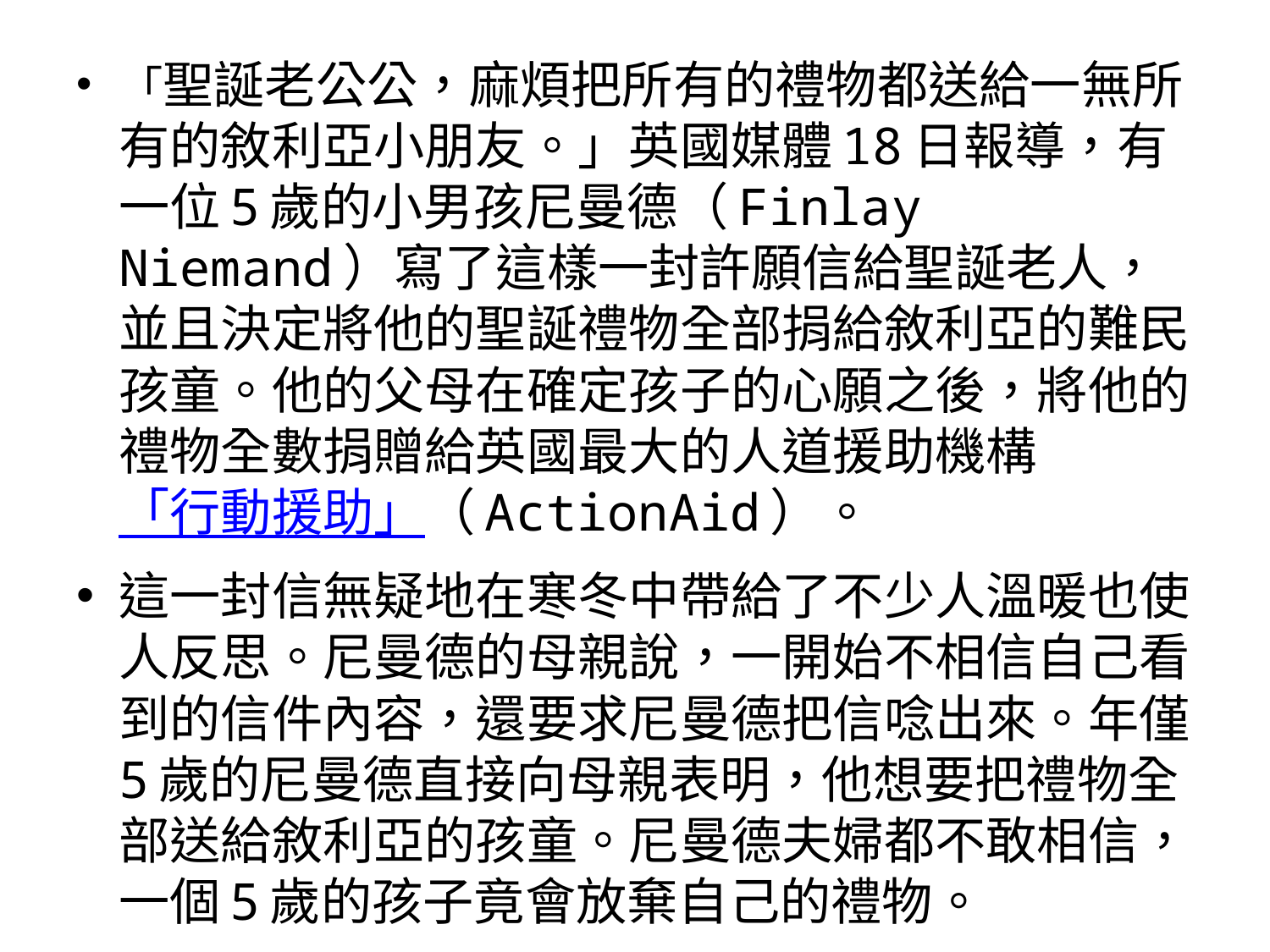

「聖誕老公公，麻煩把所有的禮物都送給一無所有的敘利亞小朋友。」英國媒體18日報導，有一位5歲的小男孩尼曼德（Finlay Niemand）寫了這樣一封許願信給聖誕老人，並且決定將他的聖誕禮物全部捐給敘利亞的難民孩童。他的父母在確定孩子的心願之後，將他的禮物全數捐贈給英國最大的人道援助機構「行動援助」（ActionAid）。
這一封信無疑地在寒冬中帶給了不少人溫暖也使人反思。尼曼德的母親說，一開始不相信自己看到的信件內容，還要求尼曼德把信唸出來。年僅5歲的尼曼德直接向母親表明，他想要把禮物全部送給敘利亞的孩童。尼曼德夫婦都不敢相信，一個5歲的孩子竟會放棄自己的禮物。